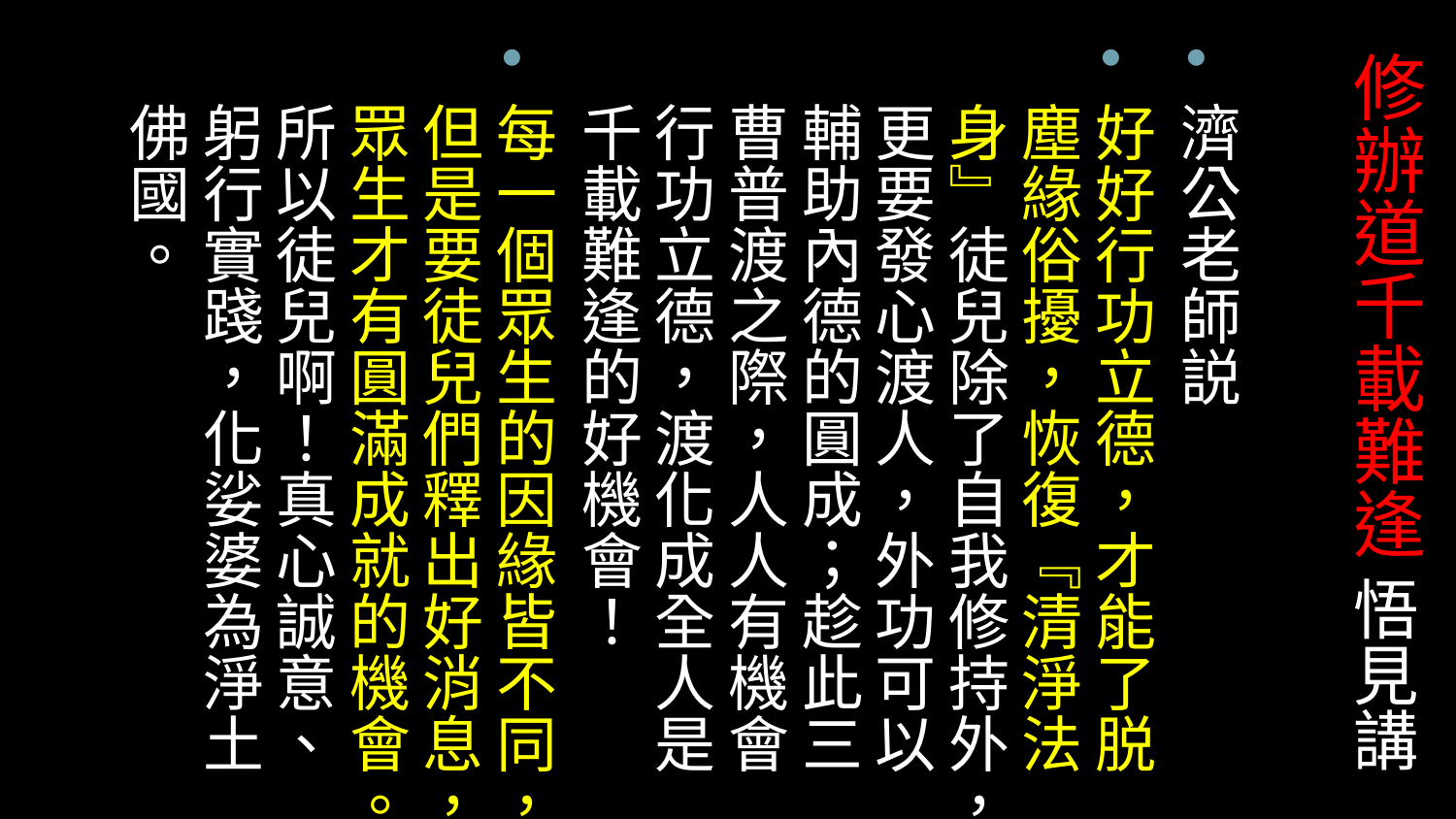

# 修辦道千載難逢 悟見講
濟公老師説
好好行功立德，才能了脱塵緣俗擾，恢復『清淨法身』徒兒除了自我修持外，更要發心渡人，外功可以輔助內德的圓成；趁此三曹普渡之際，人人有機會行功立德，渡化成全人是千載難逢的好機會！
每一個眾生的因緣皆不同，但是要徒兒們釋出好消息，眾生才有圓滿成就的機會。所以徒兒啊！真心誠意、躬行實踐，化娑婆為淨土佛國。